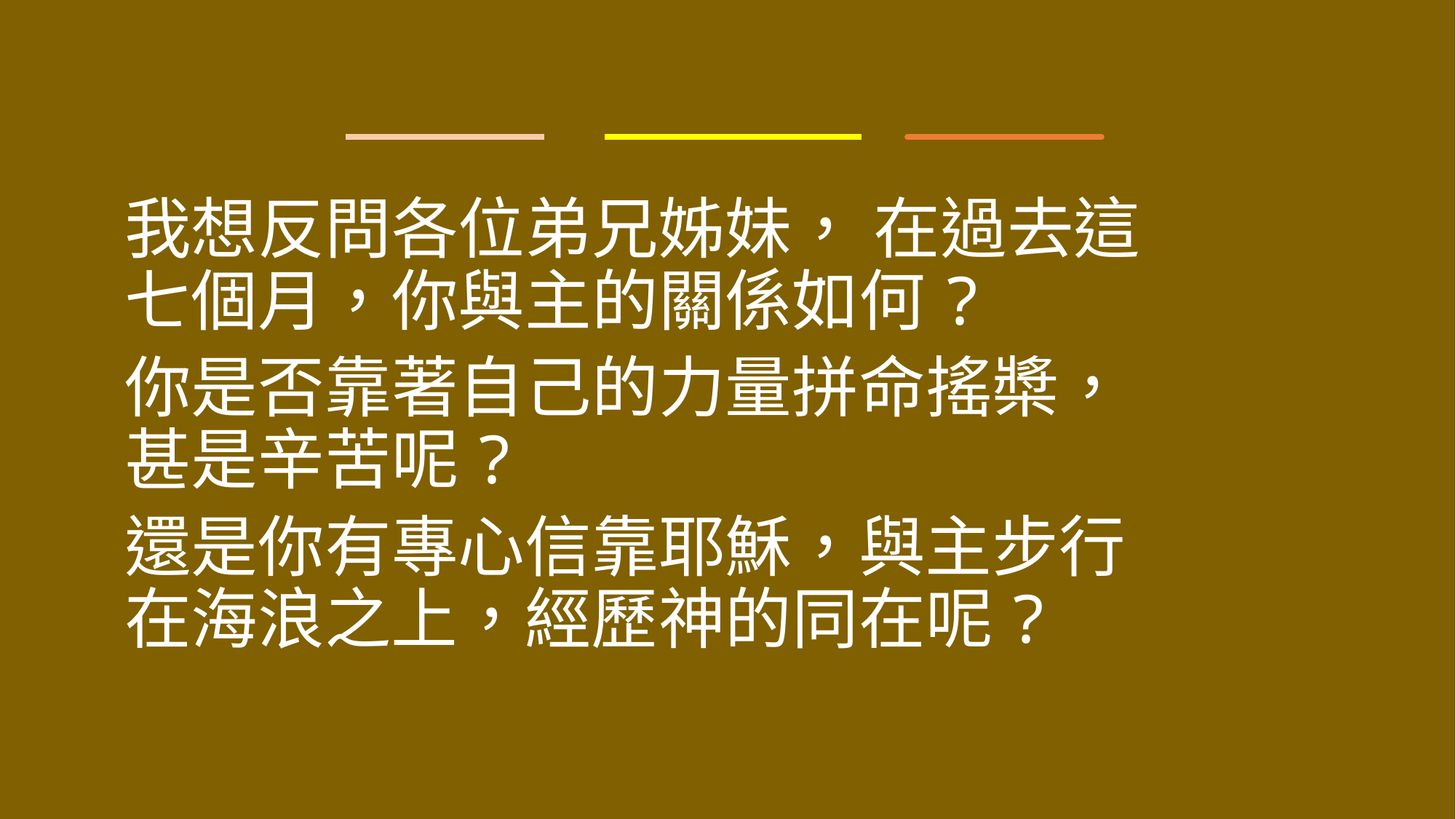

我想反問各位弟兄姊妹， 在過去這七個月，你與主的關係如何?
你是否靠著自己的力量拼命搖槳，甚是辛苦呢?
還是你有專心信靠耶穌，與主步行在海浪之上，經歷神的同在呢?